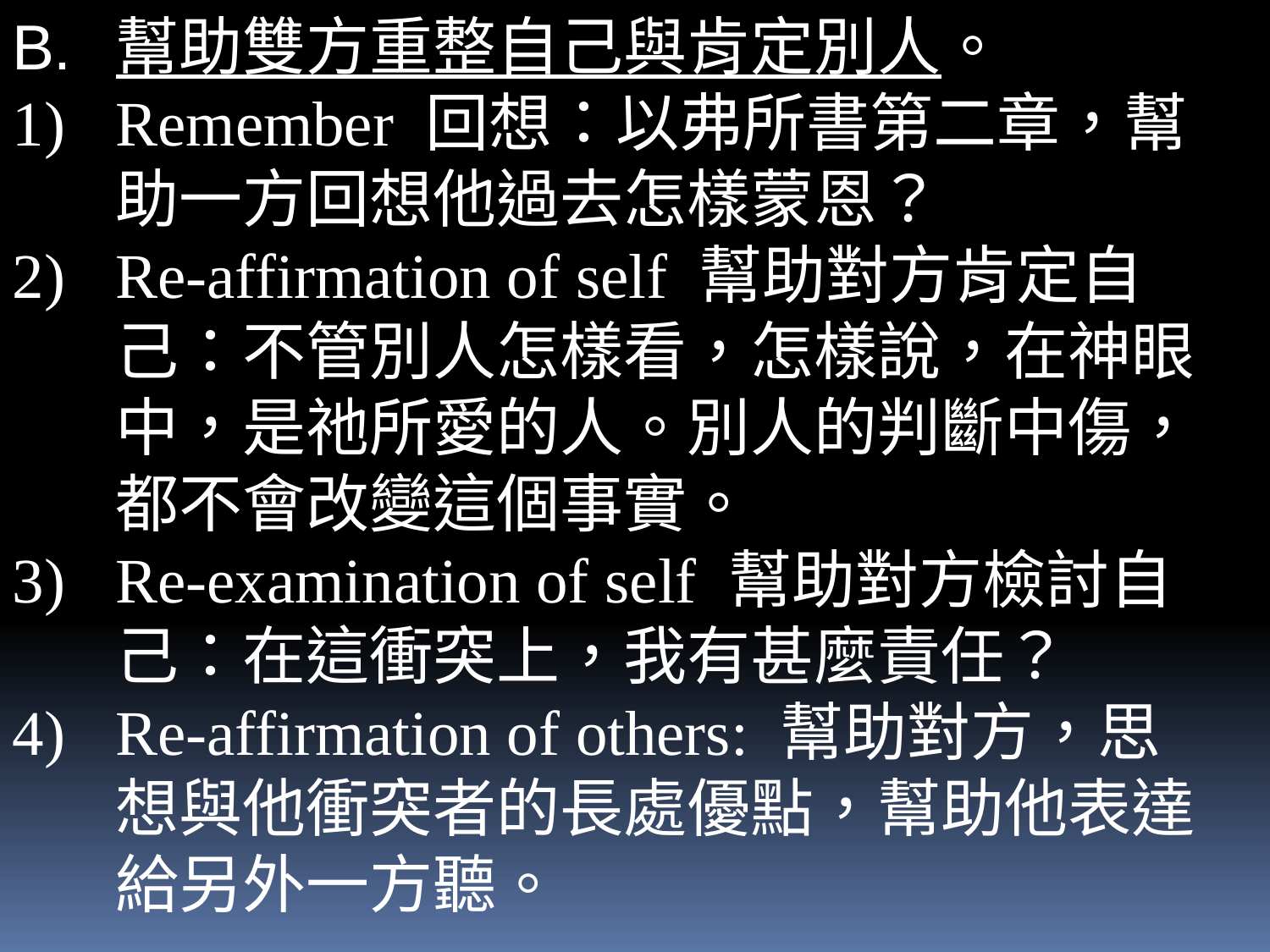

幫助雙方重整自己與肯定別人。
Remember 回想：以弗所書第二章，幫助一方回想他過去怎樣蒙恩？
Re-affirmation of self 幫助對方肯定自己：不管別人怎樣看，怎樣說，在神眼中，是祂所愛的人。別人的判斷中傷，都不會改變這個事實。
Re-examination of self 幫助對方檢討自己：在這衝突上，我有甚麼責任？
Re-affirmation of others: 幫助對方，思想與他衝突者的長處優點，幫助他表達給另外一方聽。